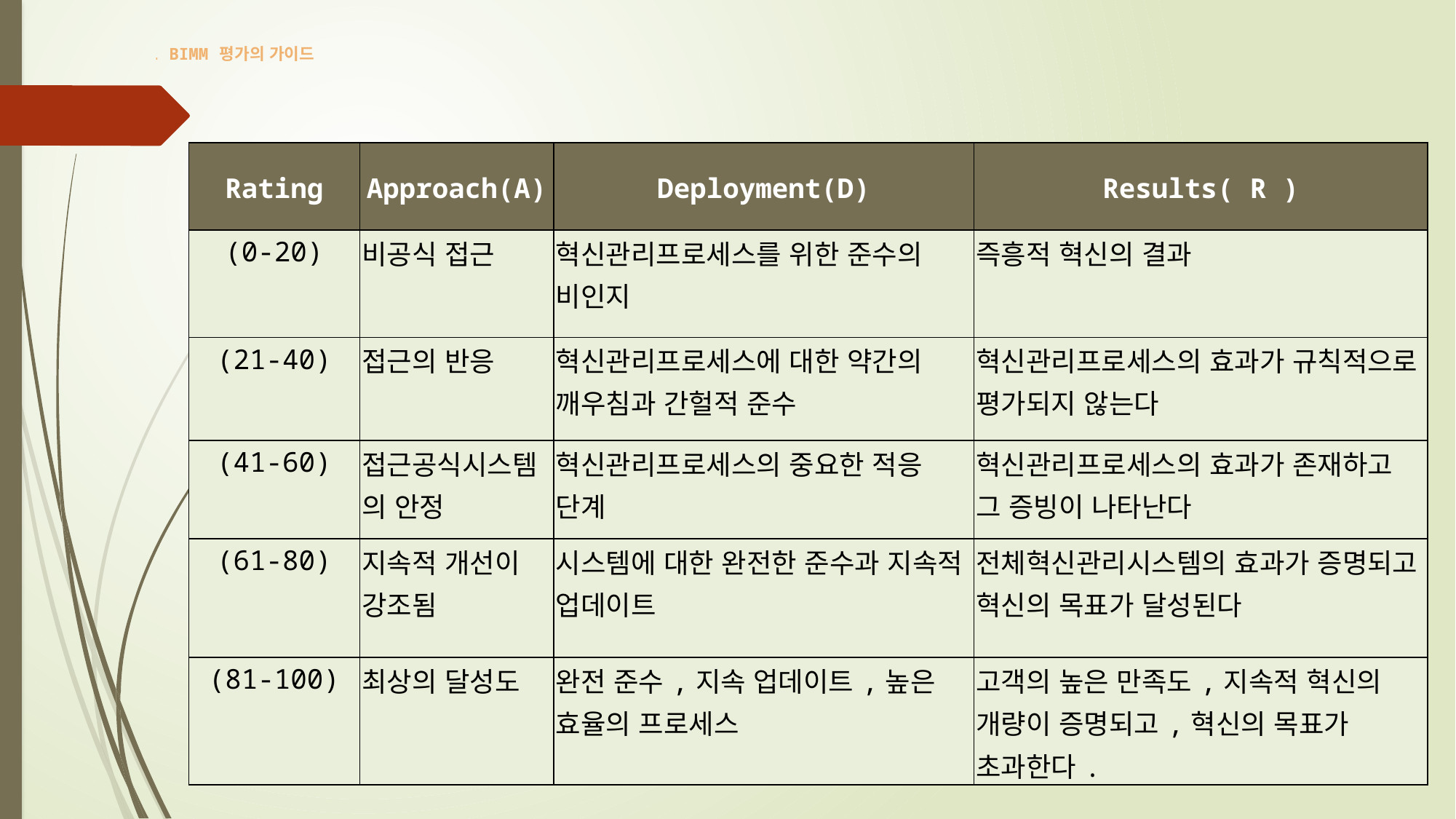

# . BIMM 평가의 가이드
| Rating | Approach(A) | Deployment(D) | Results( R ) |
| --- | --- | --- | --- |
| (0-20) | 비공식 접근 | 혁신관리프로세스를 위한 준수의 비인지 | 즉흥적 혁신의 결과 |
| (21-40) | 접근의 반응 | 혁신관리프로세스에 대한 약간의 깨우침과 간헐적 준수 | 혁신관리프로세스의 효과가 규칙적으로 평가되지 않는다 |
| (41-60) | 접근공식시스템의 안정 | 혁신관리프로세스의 중요한 적응 단계 | 혁신관리프로세스의 효과가 존재하고 그 증빙이 나타난다 |
| (61-80) | 지속적 개선이 강조됨 | 시스템에 대한 완전한 준수과 지속적 업데이트 | 전체혁신관리시스템의 효과가 증명되고 혁신의 목표가 달성된다 |
| (81-100) | 최상의 달성도 | 완전 준수,지속 업데이트,높은 효율의 프로세스 | 고객의 높은 만족도,지속적 혁신의 개량이 증명되고,혁신의 목표가 초과한다. |